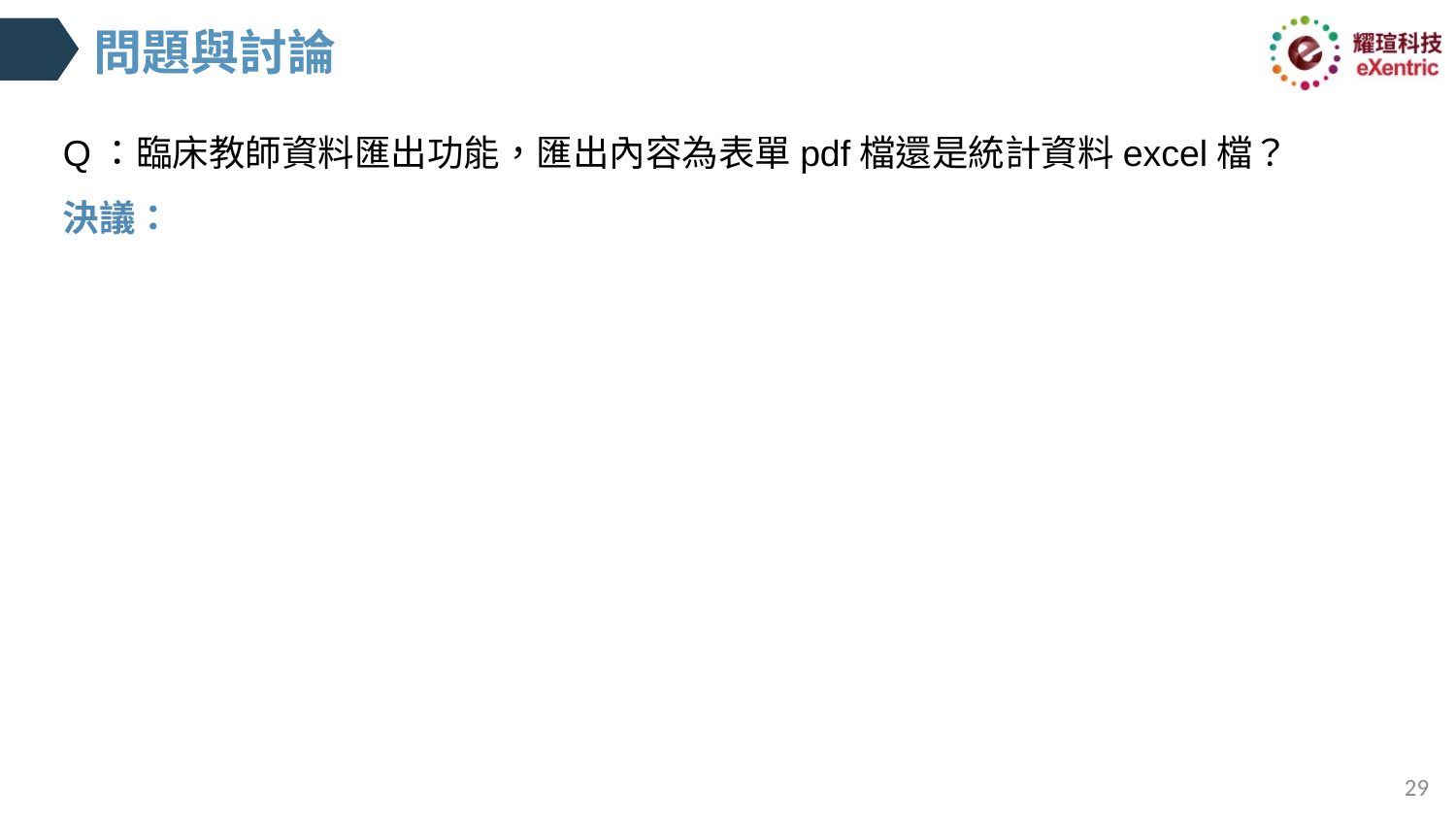

# 問題與討論
Q：臨床教師資料匯出功能，匯出內容為表單pdf檔還是統計資料excel檔？
決議：

29